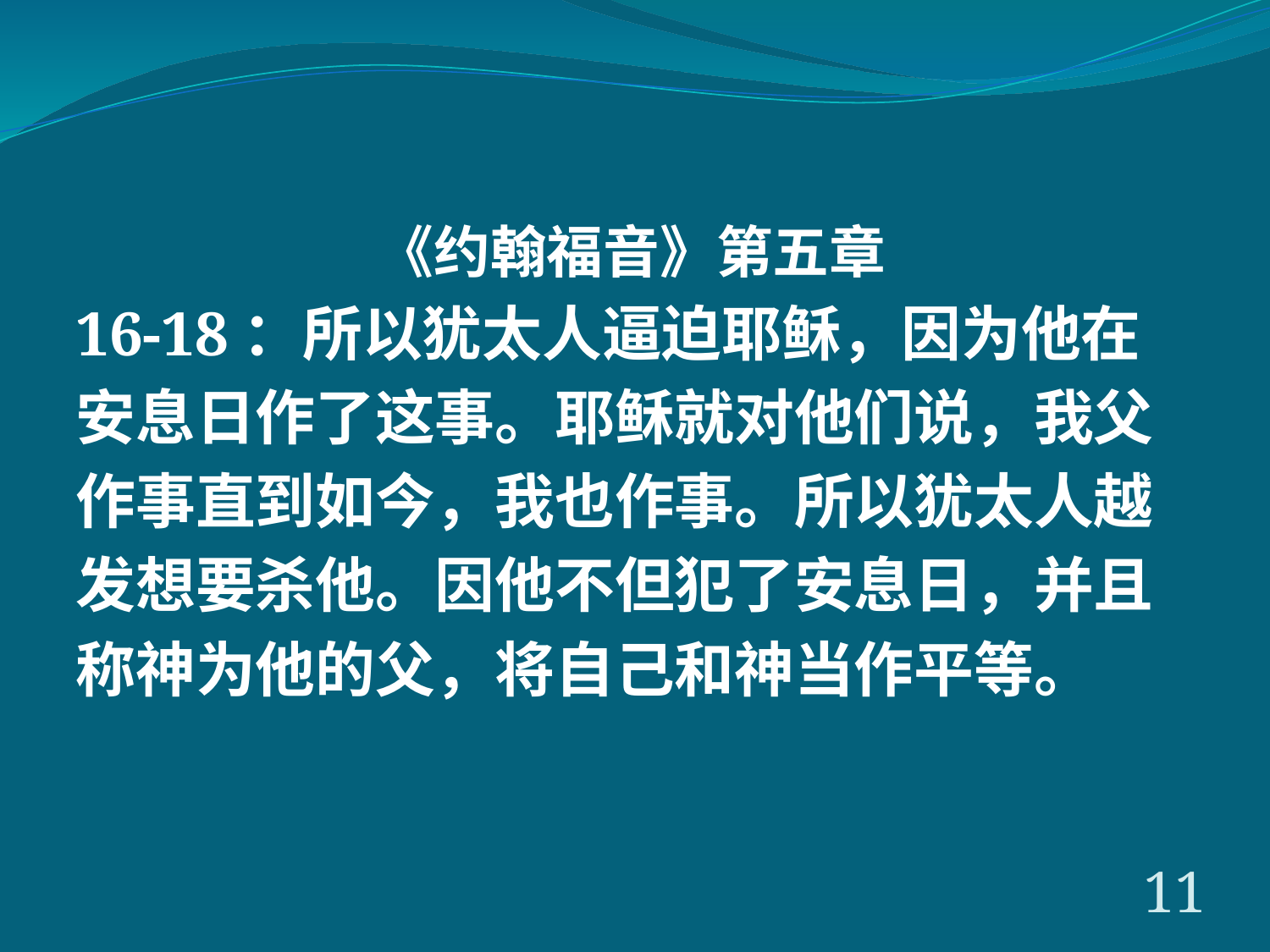

《约翰福音》第五章
16-18：所以犹太人逼迫耶稣，因为他在
安息日作了这事。耶稣就对他们说，我父
作事直到如今，我也作事。所以犹太人越
发想要杀他。因他不但犯了安息日，并且
称神为他的父，将自己和神当作平等。

11